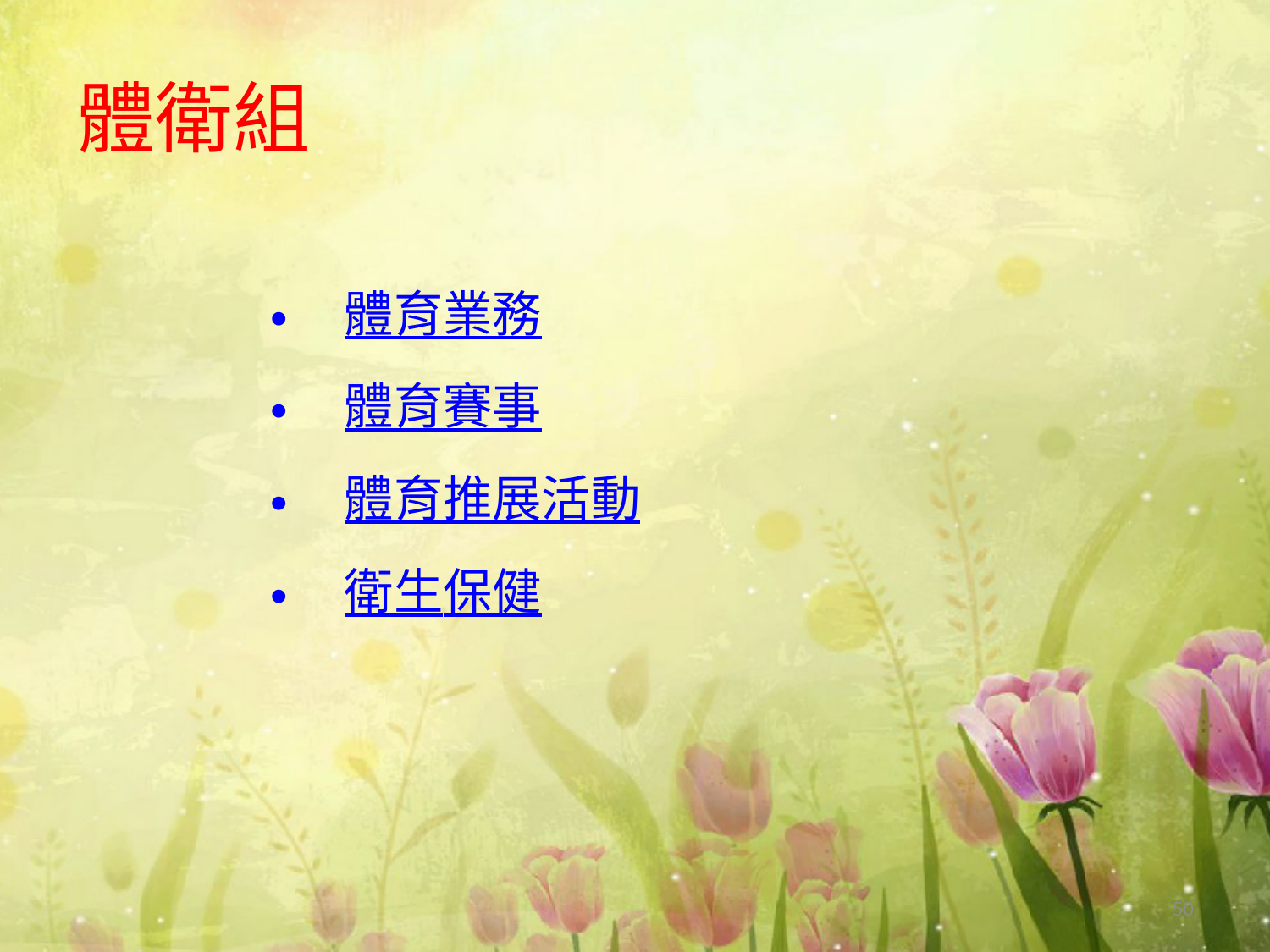

# 體衛組

體育業務
體育賽事
體育推展活動
衛生保健

50